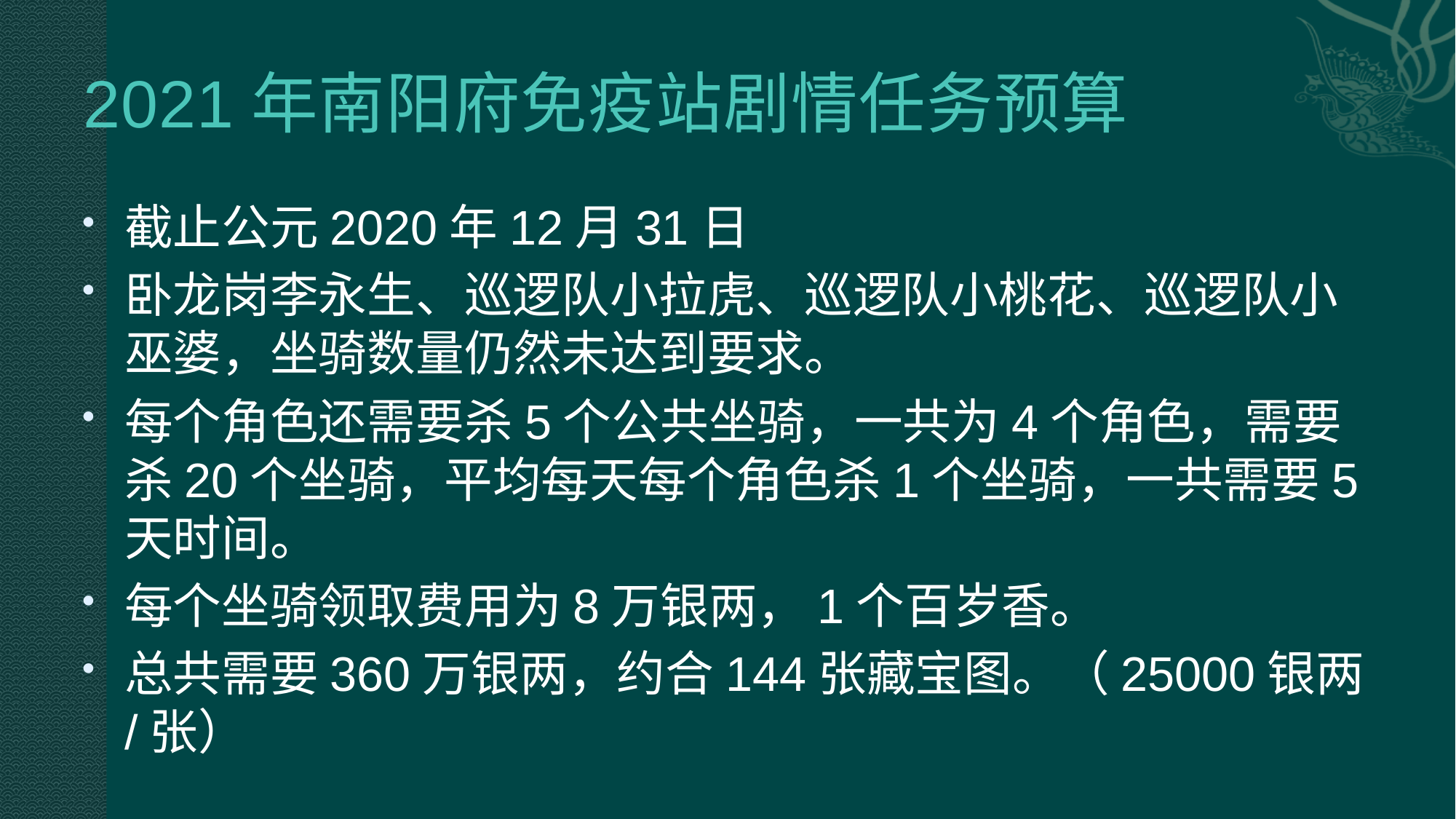

# 2021年南阳府免疫站剧情任务预算
截止公元2020年12月31日
卧龙岗李永生、巡逻队小拉虎、巡逻队小桃花、巡逻队小巫婆，坐骑数量仍然未达到要求。
每个角色还需要杀5个公共坐骑，一共为4个角色，需要杀20个坐骑，平均每天每个角色杀1个坐骑，一共需要5天时间。
每个坐骑领取费用为8万银两，1个百岁香。
总共需要360万银两，约合144张藏宝图。（25000银两/张）